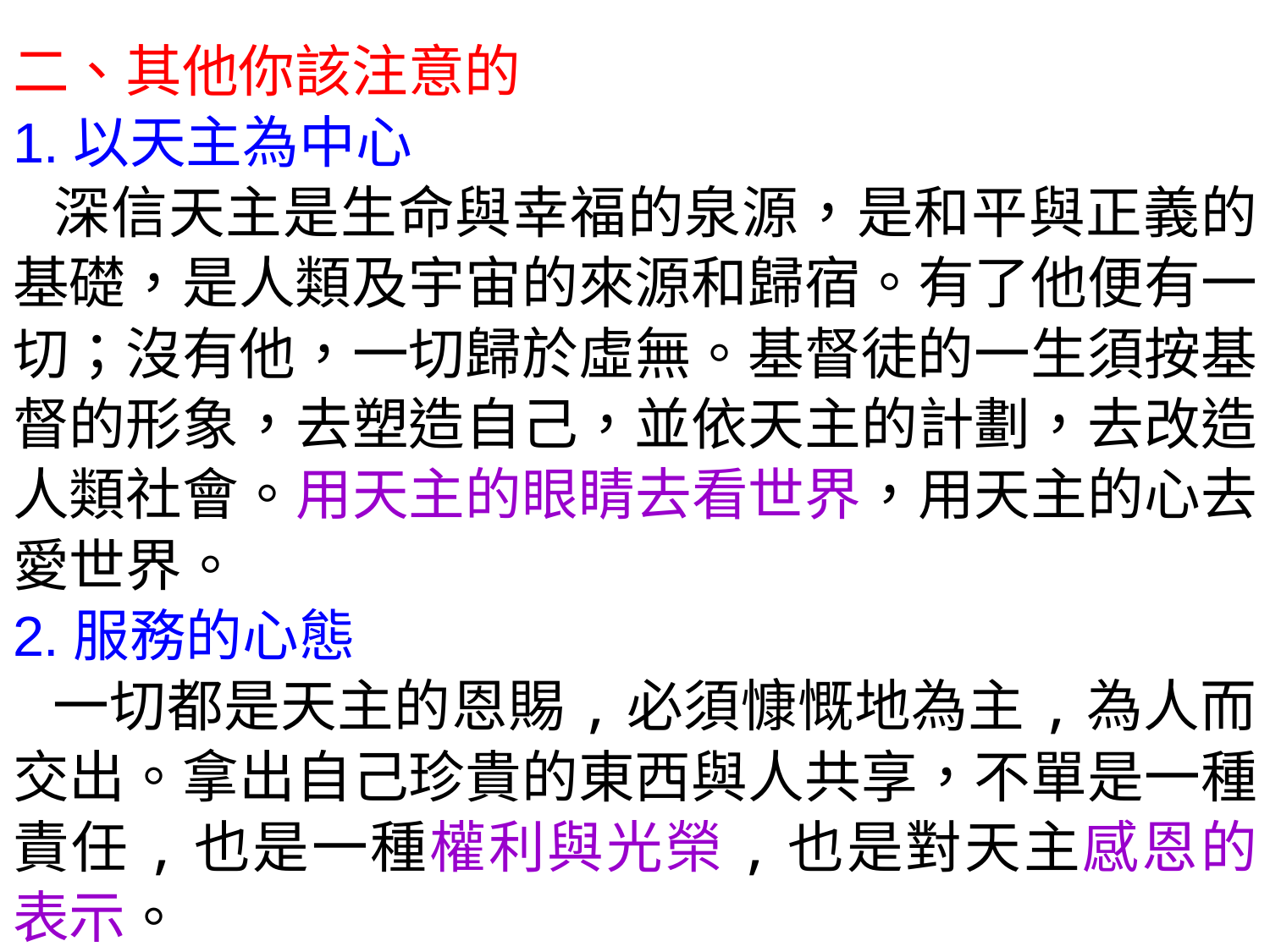

二、其他你該注意的
1.以天主為中心
  深信天主是生命與幸福的泉源，是和平與正義的基礎，是人類及宇宙的來源和歸宿。有了他便有一切；沒有他，一切歸於虛無。基督徒的一生須按基督的形象，去塑造自己，並依天主的計劃，去改造人類社會。用天主的眼睛去看世界，用天主的心去愛世界。
2.服務的心態
  一切都是天主的恩賜,必須慷慨地為主,為人而交出。拿出自己珍貴的東西與人共享，不單是一種責任,也是一種權利與光榮,也是對天主感恩的表示。